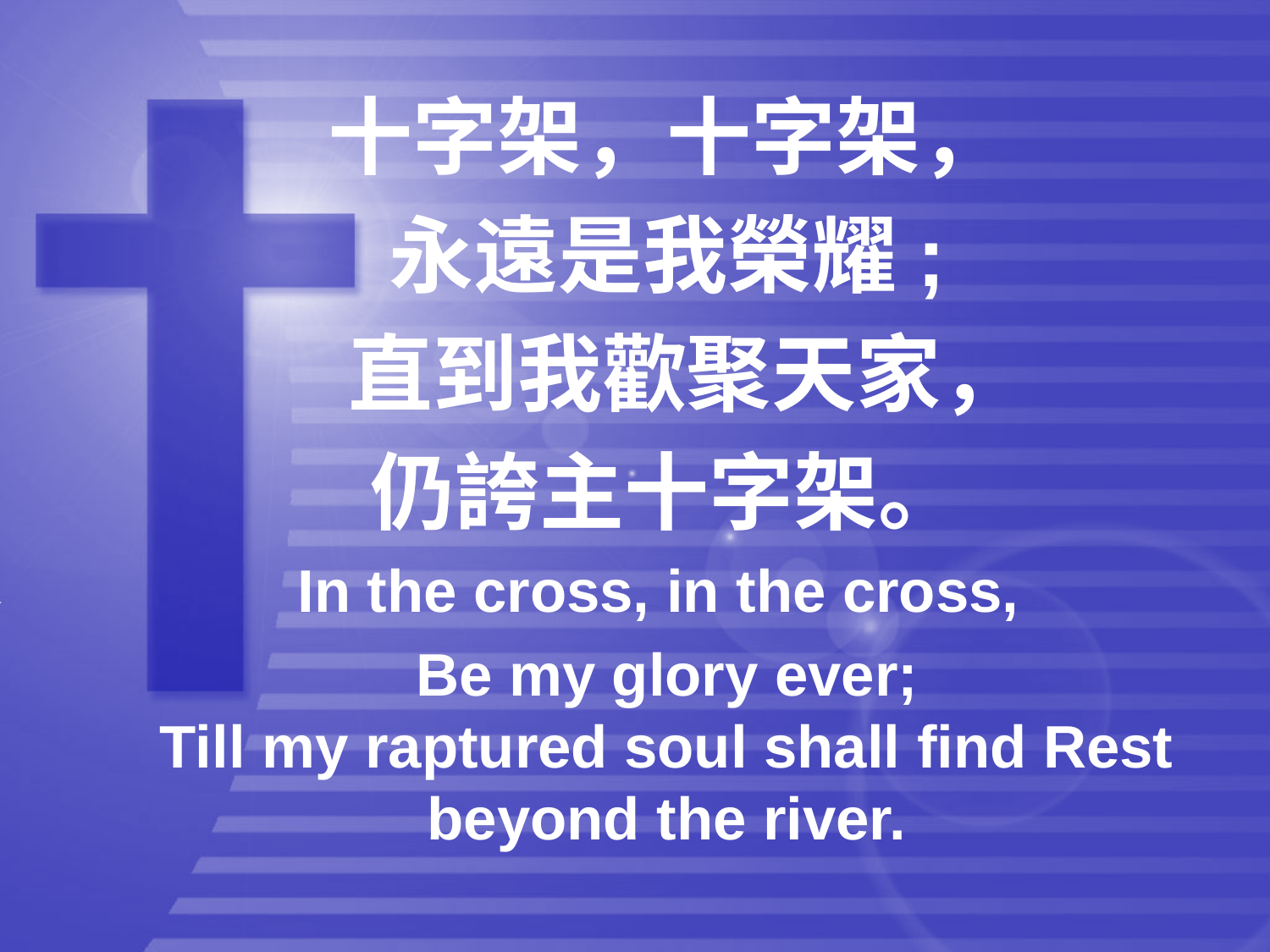

十字架，十字架，
永遠是我榮耀;
 直到我歡聚天家，
仍誇主十字架。
In the cross, in the cross,
Be my glory ever;
Till my raptured soul shall find Rest beyond the river.